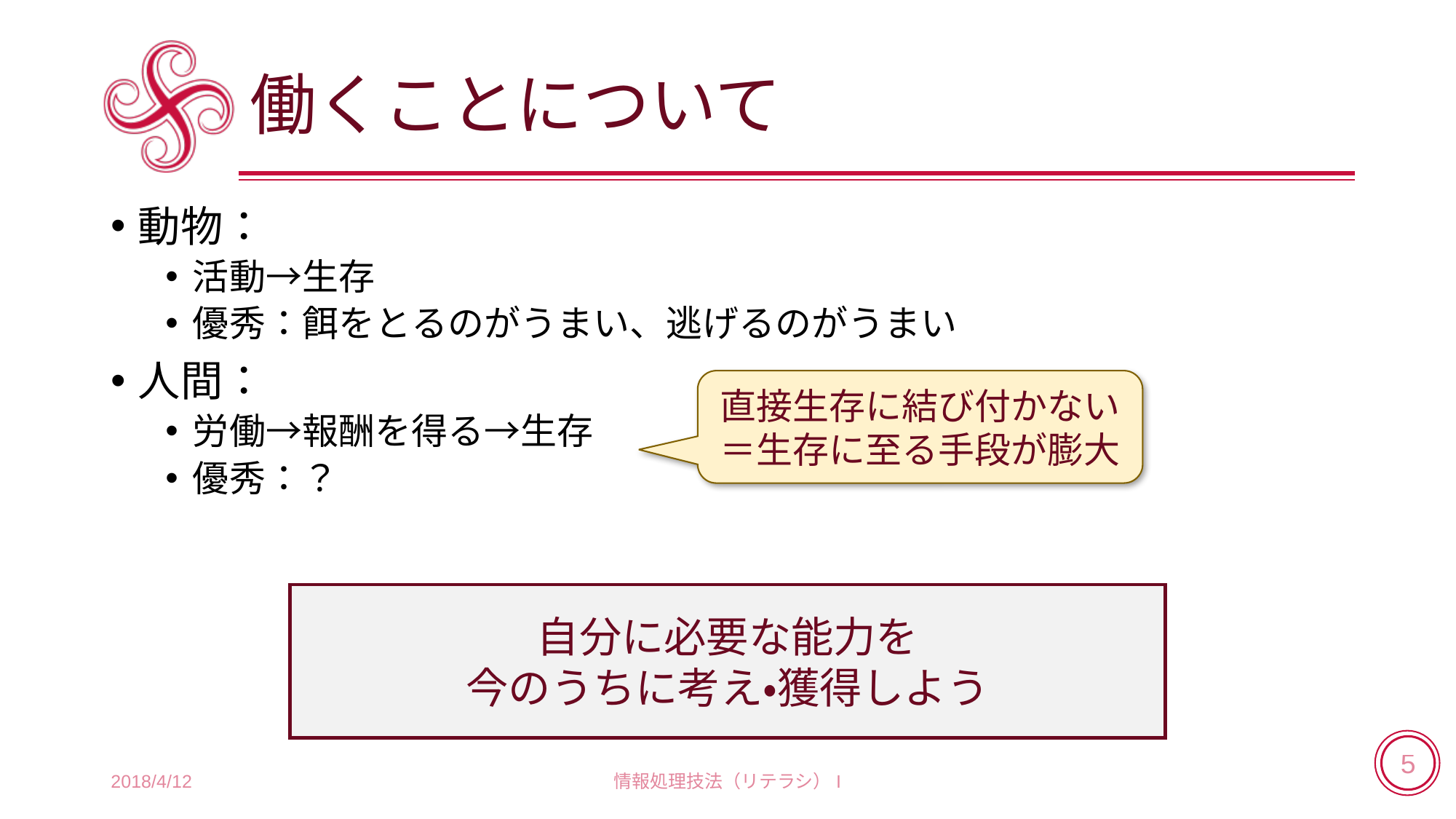

# 働くことについて
動物：
活動→生存
優秀：餌をとるのがうまい、逃げるのがうまい
人間：
労働→報酬を得る→生存
優秀：？
直接生存に結び付かない
＝生存に至る手段が膨大
自分に必要な能力を
今のうちに考え・獲得しよう
2018/4/12
情報処理技法（リテラシ）I